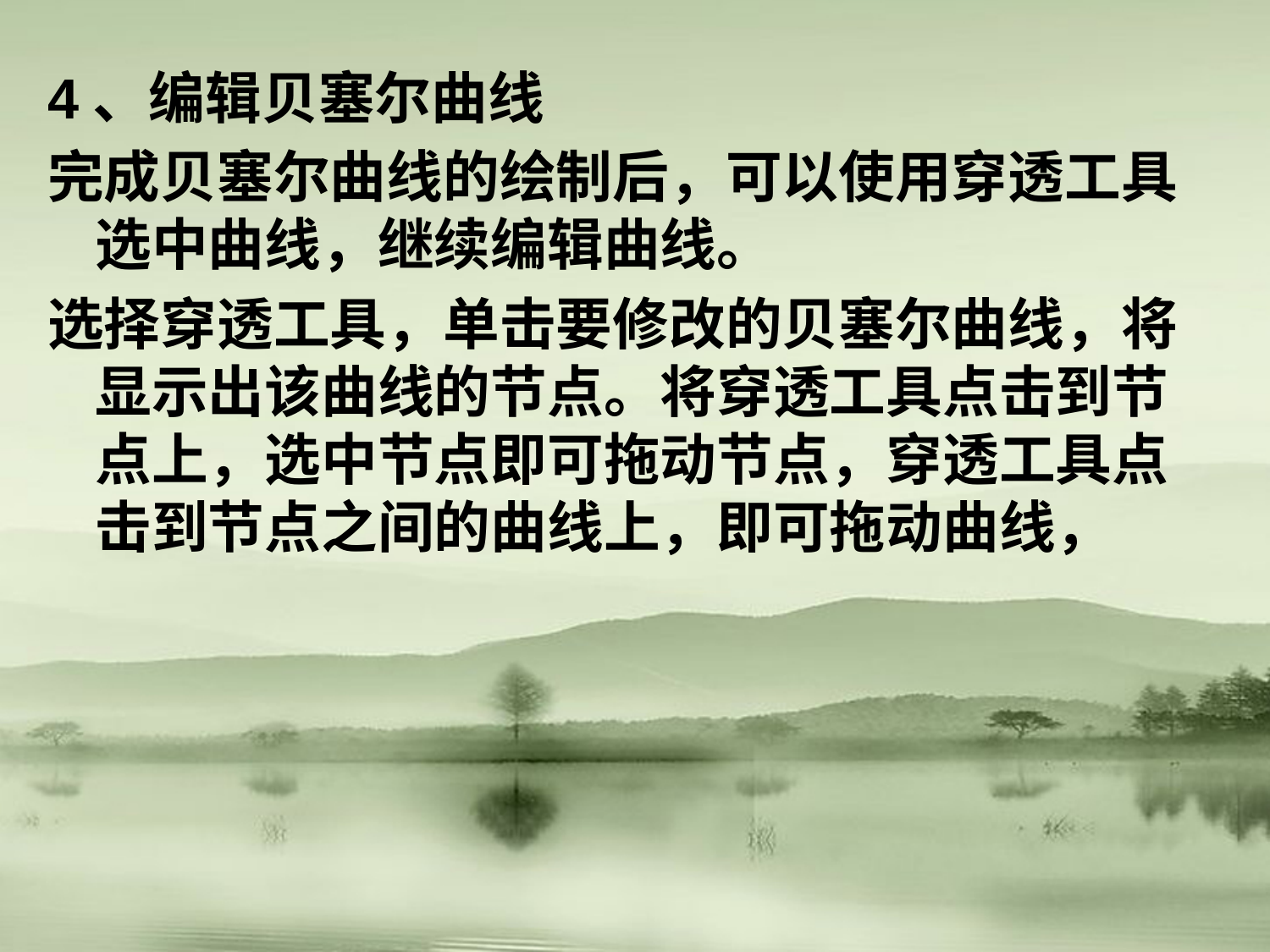

4、编辑贝塞尔曲线
完成贝塞尔曲线的绘制后，可以使用穿透工具选中曲线，继续编辑曲线。
选择穿透工具，单击要修改的贝塞尔曲线，将显示出该曲线的节点。将穿透工具点击到节点上，选中节点即可拖动节点，穿透工具点击到节点之间的曲线上，即可拖动曲线，